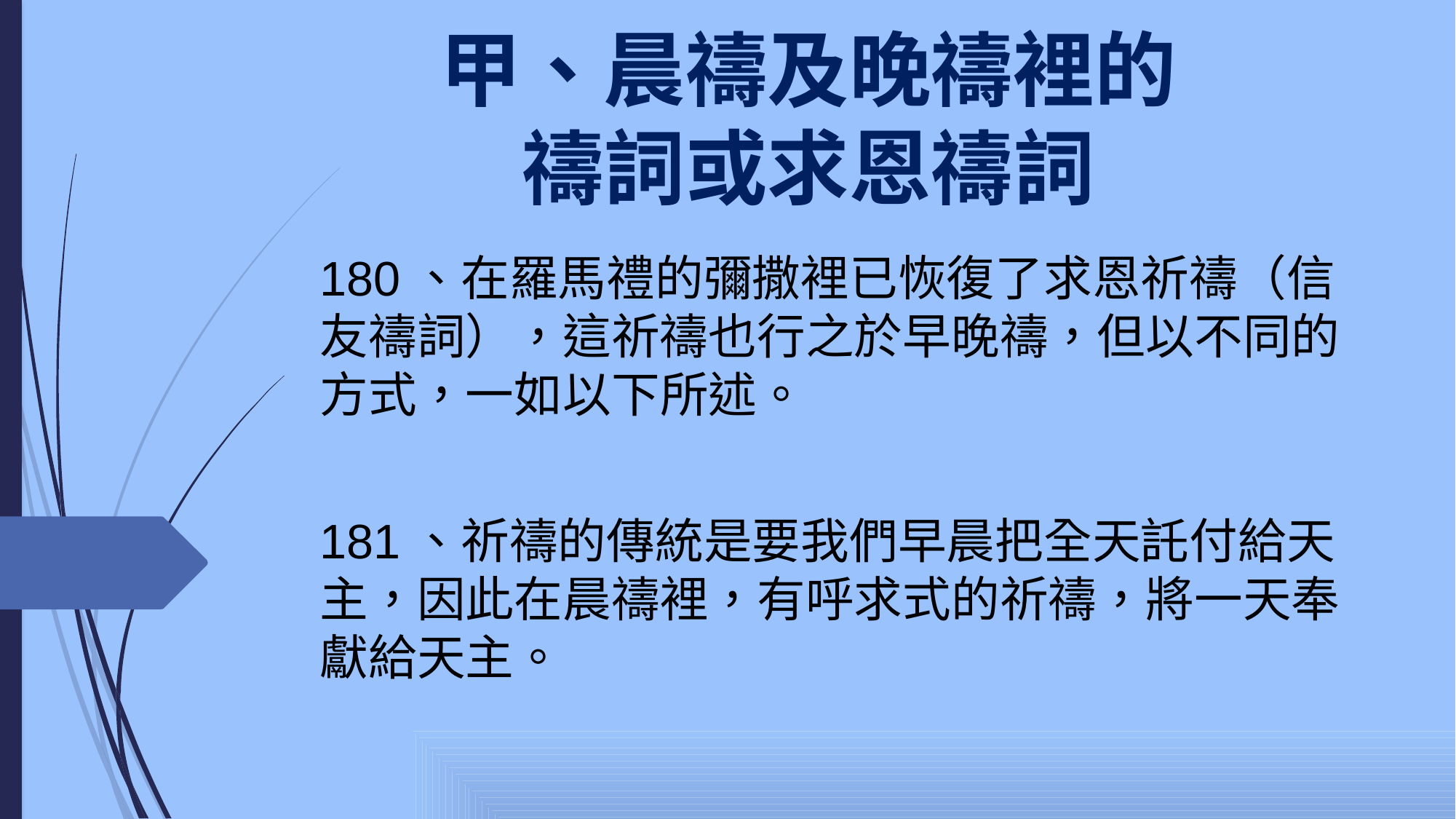

# 甲、晨禱及晚禱裡的 禱詞或求恩禱詞
180、在羅馬禮的彌撒裡已恢復了求恩祈禱（信友禱詞），這祈禱也行之於早晚禱，但以不同的方式，一如以下所述。

181、祈禱的傳統是要我們早晨把全天託付給天主，因此在晨禱裡，有呼求式的祈禱，將一天奉獻給天主。